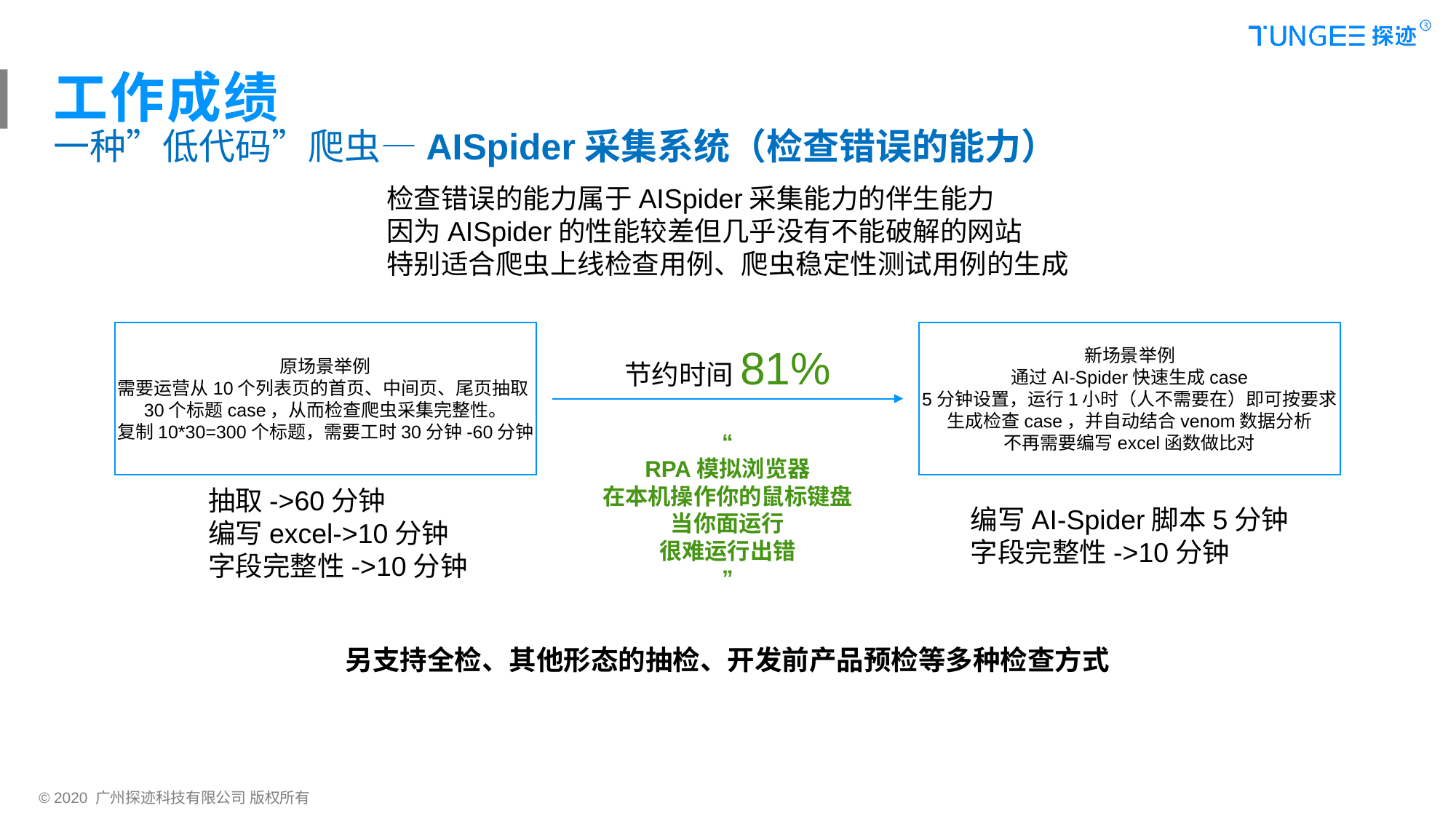

工作成绩

一种”低代码”爬虫—AISpider采集系统（检查错误的能力）
检查错误的能力属于AISpider采集能力的伴生能力
因为AISpider的性能较差但几乎没有不能破解的网站
特别适合爬虫上线检查用例、爬虫稳定性测试用例的生成
原场景举例
需要运营从10个列表页的首页、中间页、尾页抽取30个标题case，从而检查爬虫采集完整性。
复制10*30=300个标题，需要工时30分钟-60分钟
新场景举例
通过AI-Spider快速生成case
5分钟设置，运行1小时（人不需要在）即可按要求
生成检查case，并自动结合venom数据分析
不再需要编写excel函数做比对
节约时间81%

“
RPA模拟浏览器
在本机操作你的鼠标键盘
当你面运行
很难运行出错
”
抽取->60分钟
编写excel->10分钟
字段完整性->10分钟
编写AI-Spider脚本5分钟
字段完整性->10分钟
另支持全检、其他形态的抽检、开发前产品预检等多种检查方式
13